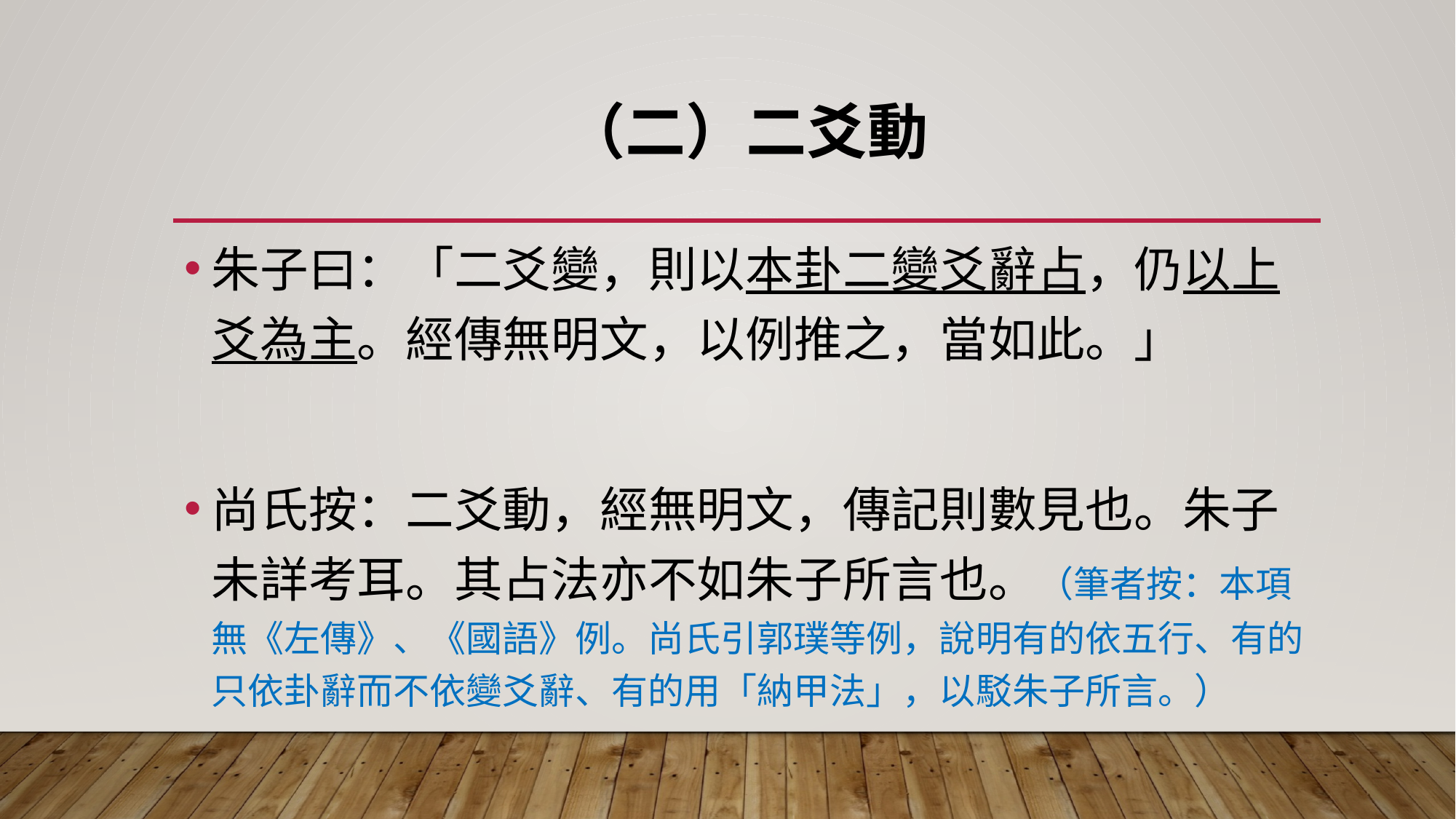

# （二）二爻動
朱子曰：「二爻變，則以本卦二變爻辭占，仍以上爻為主。經傳無明文，以例推之，當如此。」

尚氏按：二爻動，經無明文，傳記則數見也。朱子未詳考耳。其占法亦不如朱子所言也。（筆者按：本項無《左傳》、《國語》例。尚氏引郭璞等例，說明有的依五行、有的只依卦辭而不依變爻辭、有的用「納甲法」，以駁朱子所言。）